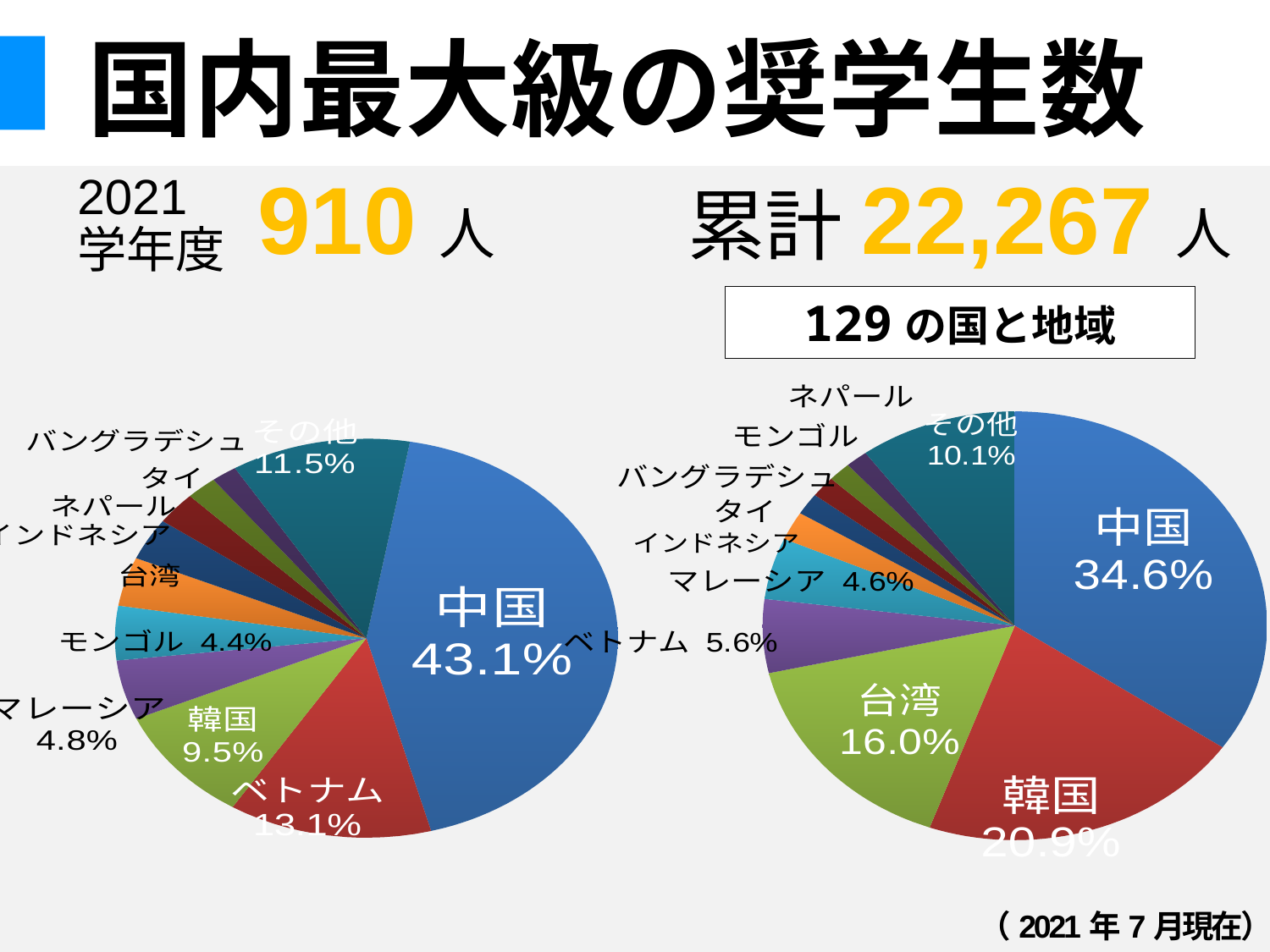

# 国内最大級の奨学生数
2021学年度
910人
累計22,267人

129の国と地域

### Chart

| Category | 列1 |
|---|---|
| 中国 | 7705.0 |
| 韓国 | 4649.0 |
| 台湾 | 3555.0 |
| ベトナム | 1236.0 |
| マレーシア | 1033.0 |
| インドネシア | 481.0 |
| タイ | 364.0 |
| バングラデシュ | 355.0 |
| モンゴル | 325.0 |
| ネパール | 318.0 |
| その他 | 2246.0 |

### Chart

| Category | 列1 |
|---|---|
| 中国 | 392.0 |
| ベトナム | 119.0 |
| 韓国 | 86.0 |
| マレーシア | 44.0 |
| モンゴル | 40.0 |
| 台湾 | 36.0 |
| インドネシア | 31.0 |
| ネパール | 24.0 |
| タイ | 18.0 |
| バングラデシュ | 15.0 |
| その他 | 105.0 |
（2021年7月現在）